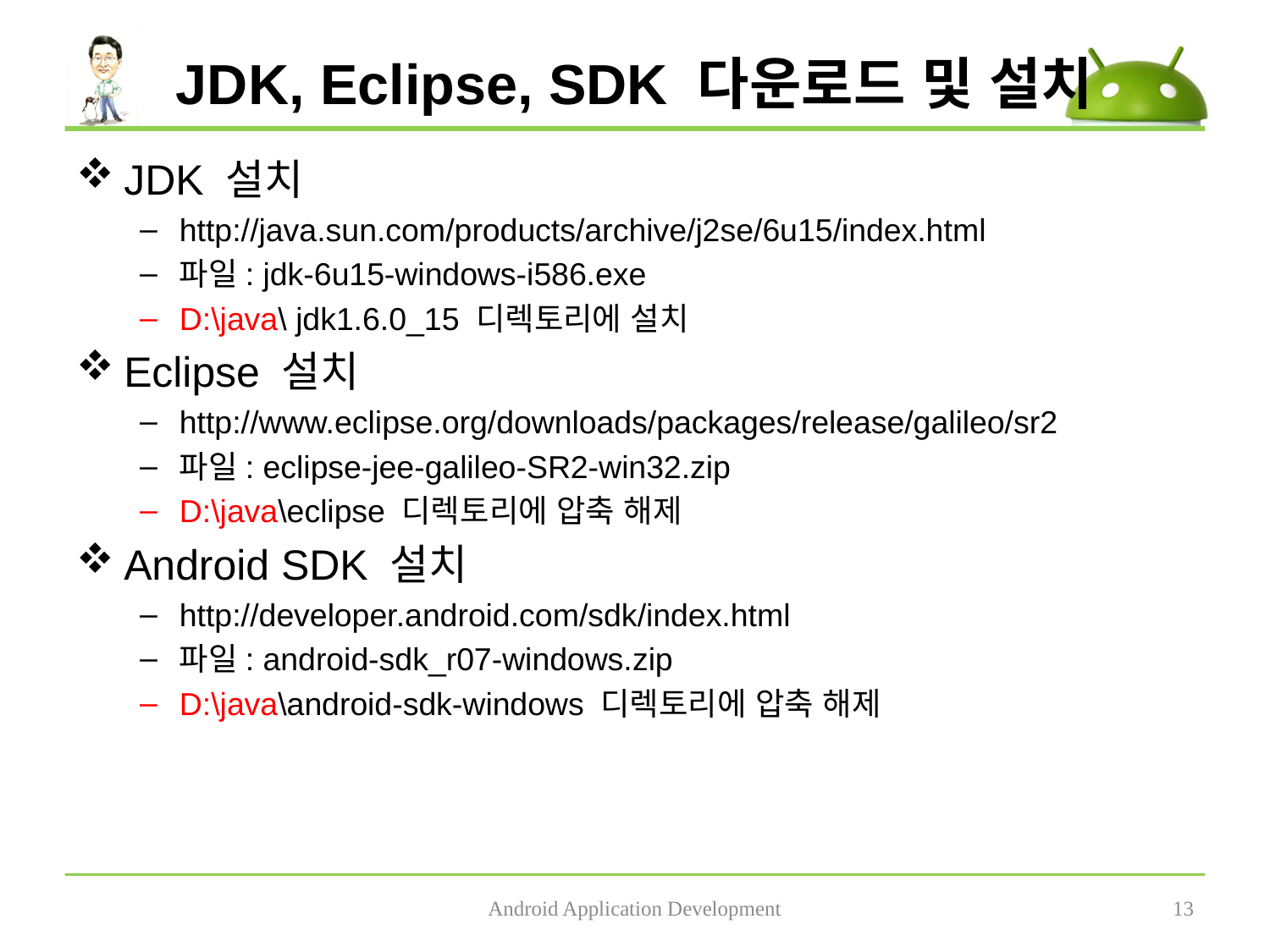

# JDK, Eclipse, SDK 다운로드 및 설치
JDK 설치
http://java.sun.com/products/archive/j2se/6u15/index.html
파일: jdk-6u15-windows-i586.exe
D:\java\ jdk1.6.0_15 디렉토리에 설치
Eclipse 설치
http://www.eclipse.org/downloads/packages/release/galileo/sr2
파일: eclipse-jee-galileo-SR2-win32.zip
D:\java\eclipse 디렉토리에 압축 해제
Android SDK 설치
http://developer.android.com/sdk/index.html
파일: android-sdk_r07-windows.zip
D:\java\android-sdk-windows 디렉토리에 압축 해제
Android Application Development
13